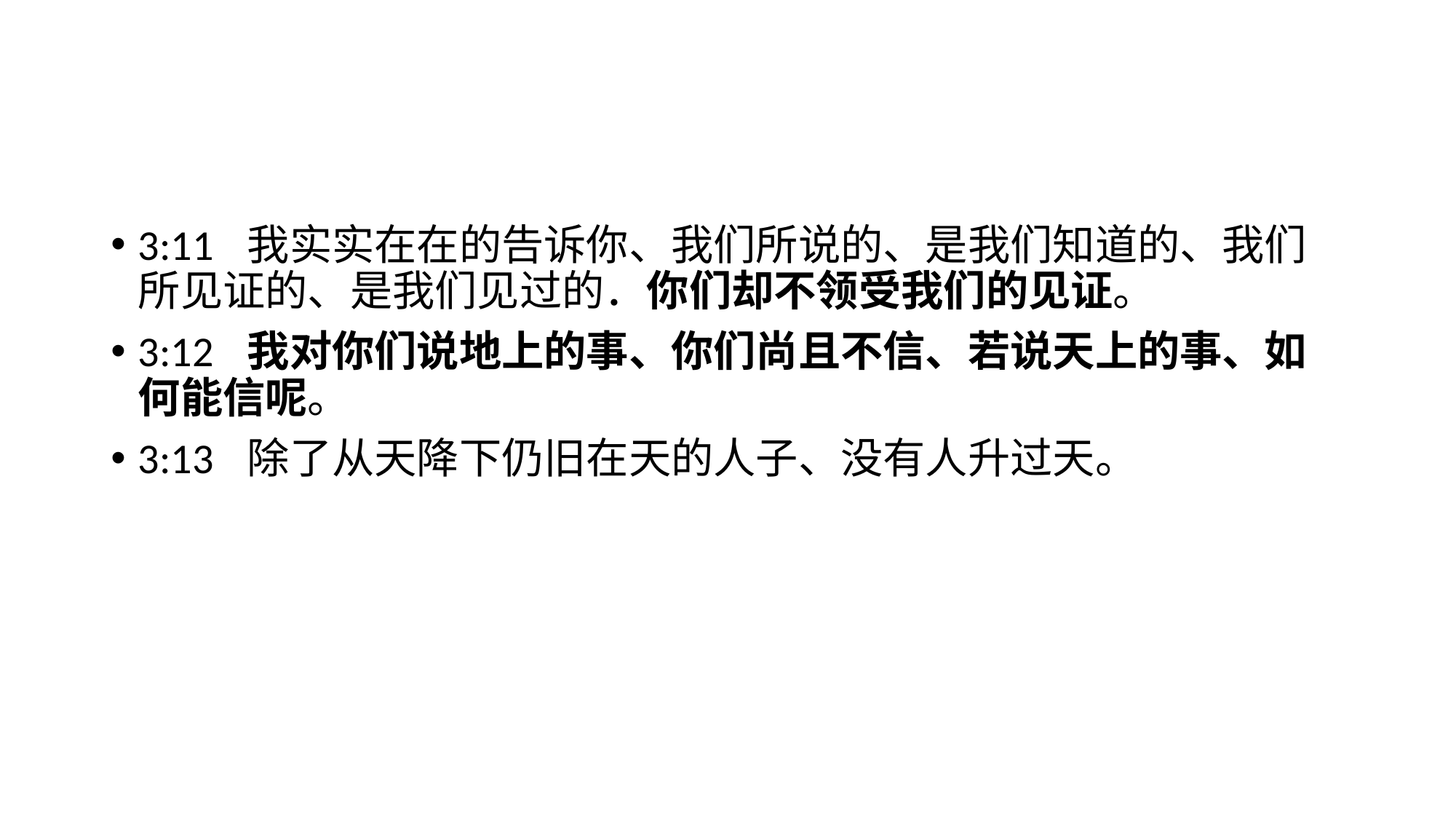

#
3:11	我实实在在的告诉你、我们所说的、是我们知道的、我们所见证的、是我们见过的．你们却不领受我们的见证。
3:12	我对你们说地上的事、你们尚且不信、若说天上的事、如何能信呢。
3:13	除了从天降下仍旧在天的人子、没有人升过天。